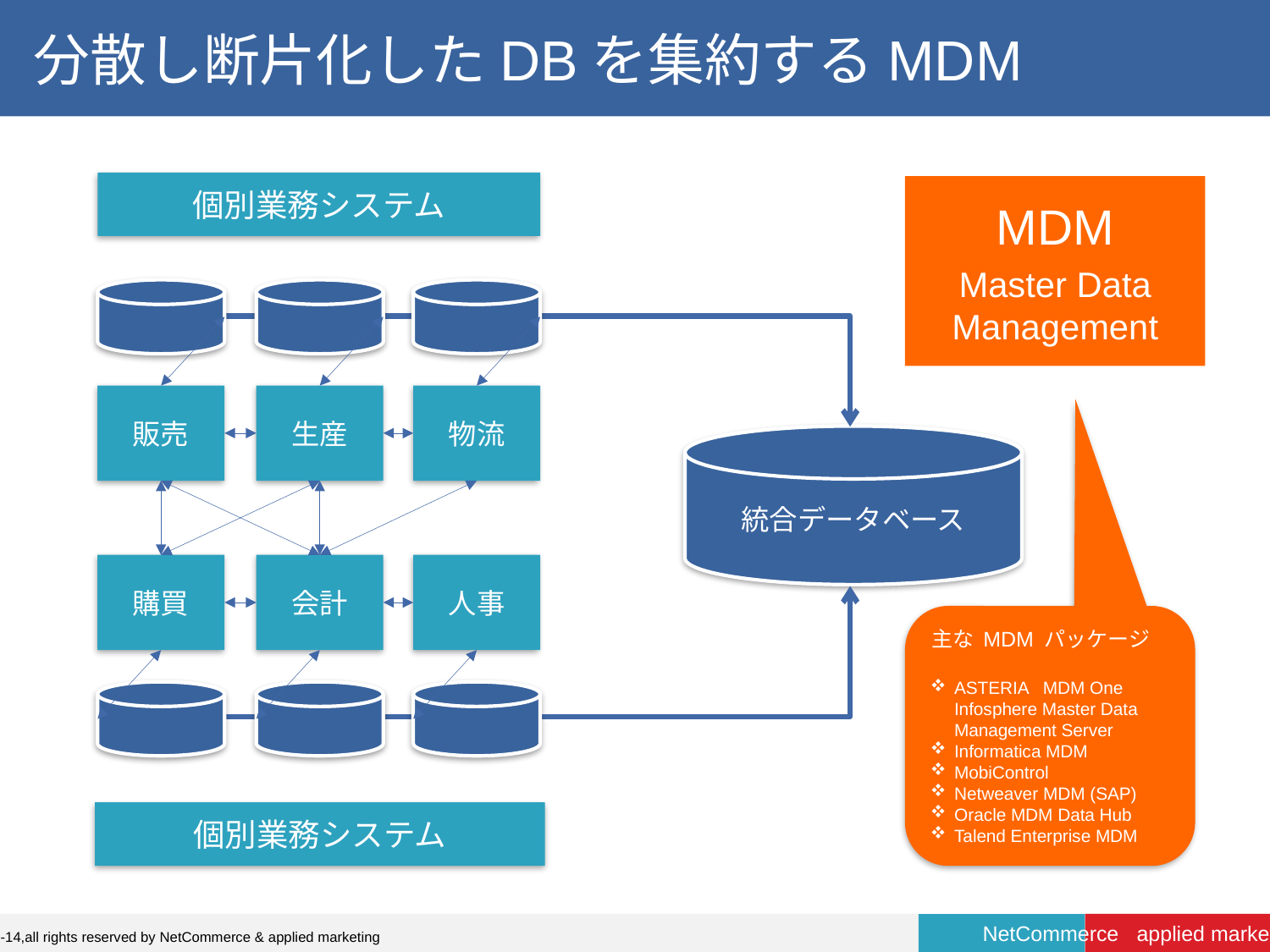

# 分散し断片化したDBを集約するMDM
個別業務システム
MDM
Master Data Management

統合データベース
販売
生産
物流
購買
会計
人事
主な MDM パッケージ
ASTERIA   MDM One Infosphere Master Data Management Server
Informatica MDM
MobiControl
Netweaver MDM (SAP)
Oracle MDM Data Hub
Talend Enterprise MDM

個別業務システム